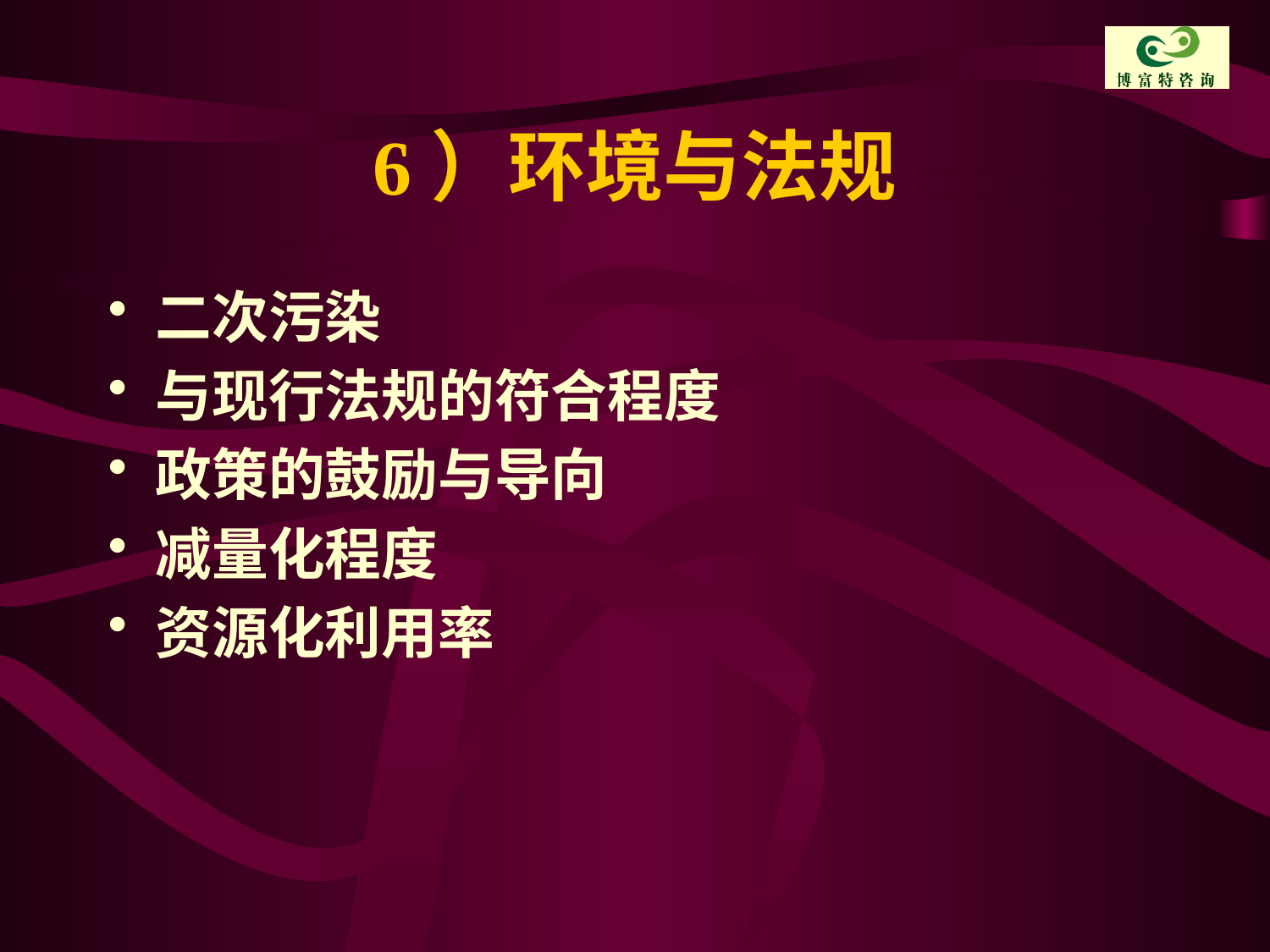

# 6）环境与法规
二次污染
与现行法规的符合程度
政策的鼓励与导向
减量化程度
资源化利用率